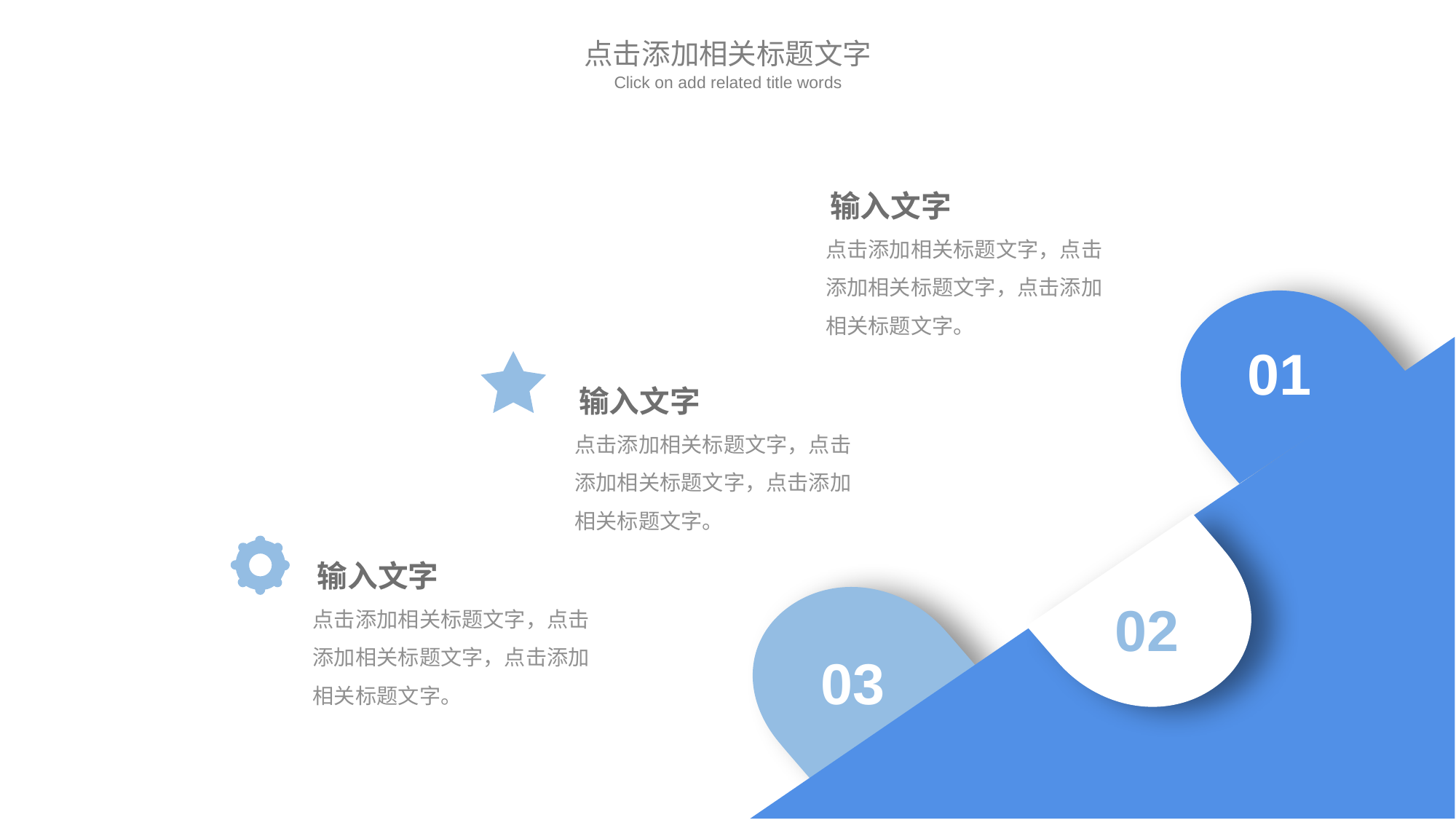

点击添加相关标题文字
Click on add related title words
输入文字
点击添加相关标题文字，点击添加相关标题文字，点击添加相关标题文字。

01

输入文字
点击添加相关标题文字，点击添加相关标题文字，点击添加相关标题文字。

输入文字

点击添加相关标题文字，点击添加相关标题文字，点击添加相关标题文字。
02
03